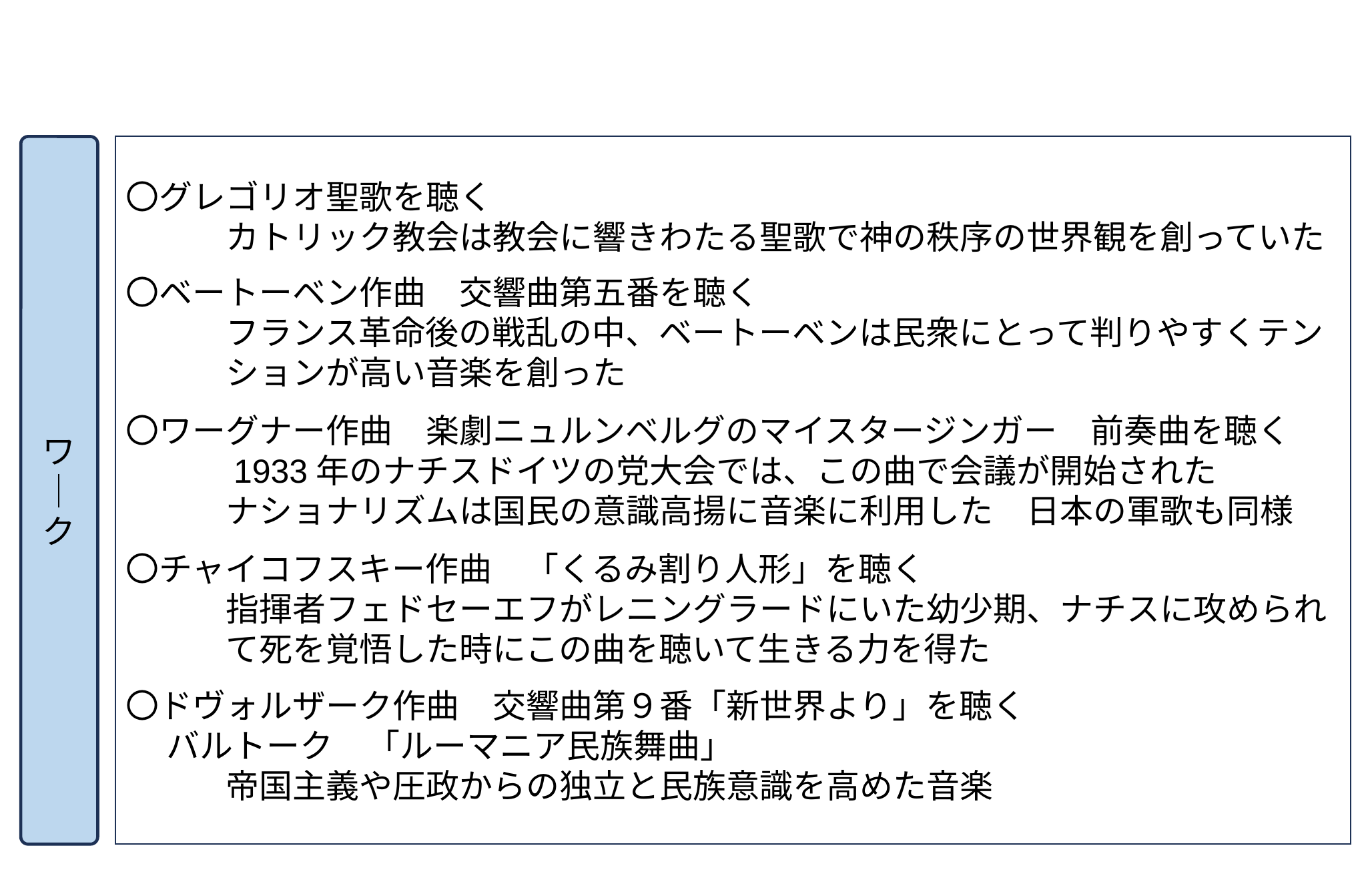

ワ│ク
〇グレゴリオ聖歌を聴く
　　　カトリック教会は教会に響きわたる聖歌で神の秩序の世界観を創っていた

〇ベートーベン作曲　交響曲第五番を聴く
　　　フランス革命後の戦乱の中、ベートーベンは民衆にとって判りやすくテン
　　　ションが高い音楽を創った

〇ワーグナー作曲　楽劇ニュルンベルグのマイスタージンガー　前奏曲を聴く
　　　1933年のナチスドイツの党大会では、この曲で会議が開始された
　　　ナショナリズムは国民の意識高揚に音楽に利用した　日本の軍歌も同様

〇チャイコフスキー作曲　「くるみ割り人形」を聴く
　　　指揮者フェドセーエフがレニングラードにいた幼少期、ナチスに攻められ
　　　て死を覚悟した時にこの曲を聴いて生きる力を得た

〇ドヴォルザーク作曲　交響曲第９番「新世界より」を聴く
　 バルトーク　「ルーマニア民族舞曲」
　　　帝国主義や圧政からの独立と民族意識を高めた音楽